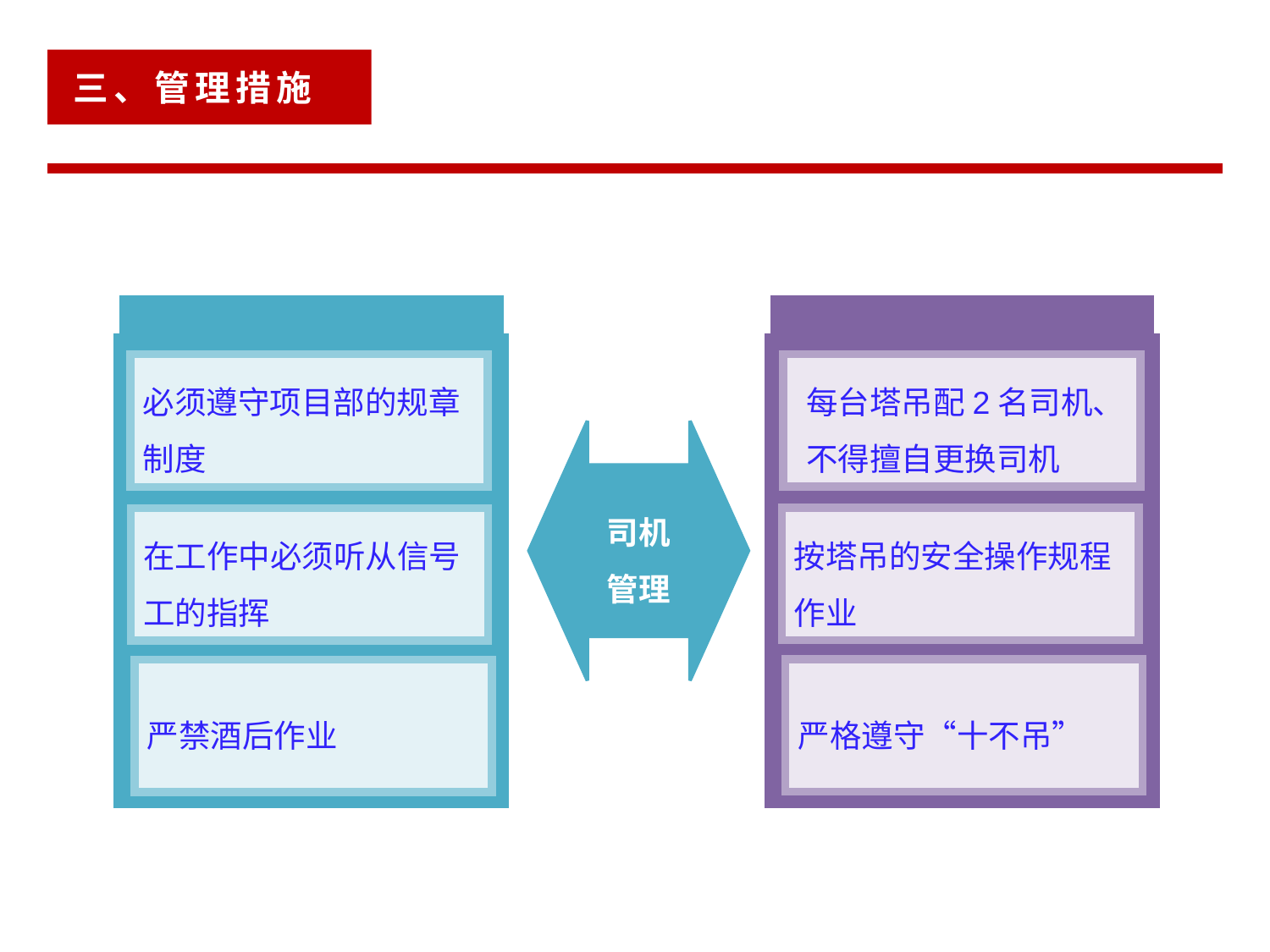

三、管理措施

必须遵守项目部的规章制度
在工作中必须听从信号工的指挥
严禁酒后作业

按塔吊的安全操作规程作业
严格遵守“十不吊”
每台塔吊配2名司机、不得擅自更换司机
司机
管理